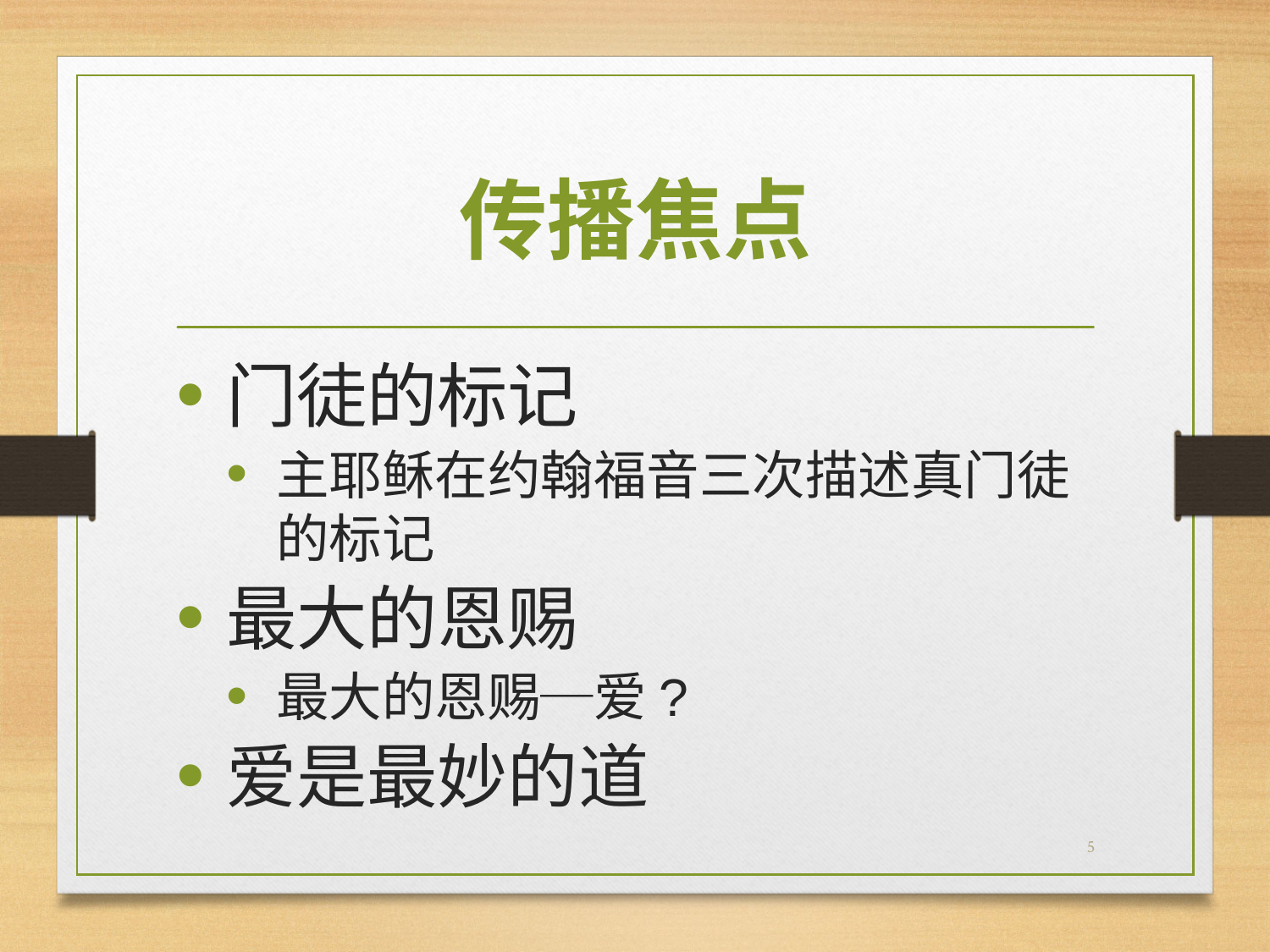

# 传播焦点
门徒的标记
主耶稣在约翰福音三次描述真门徒的标记
最大的恩赐
最大的恩赐─爱?
爱是最妙的道

5